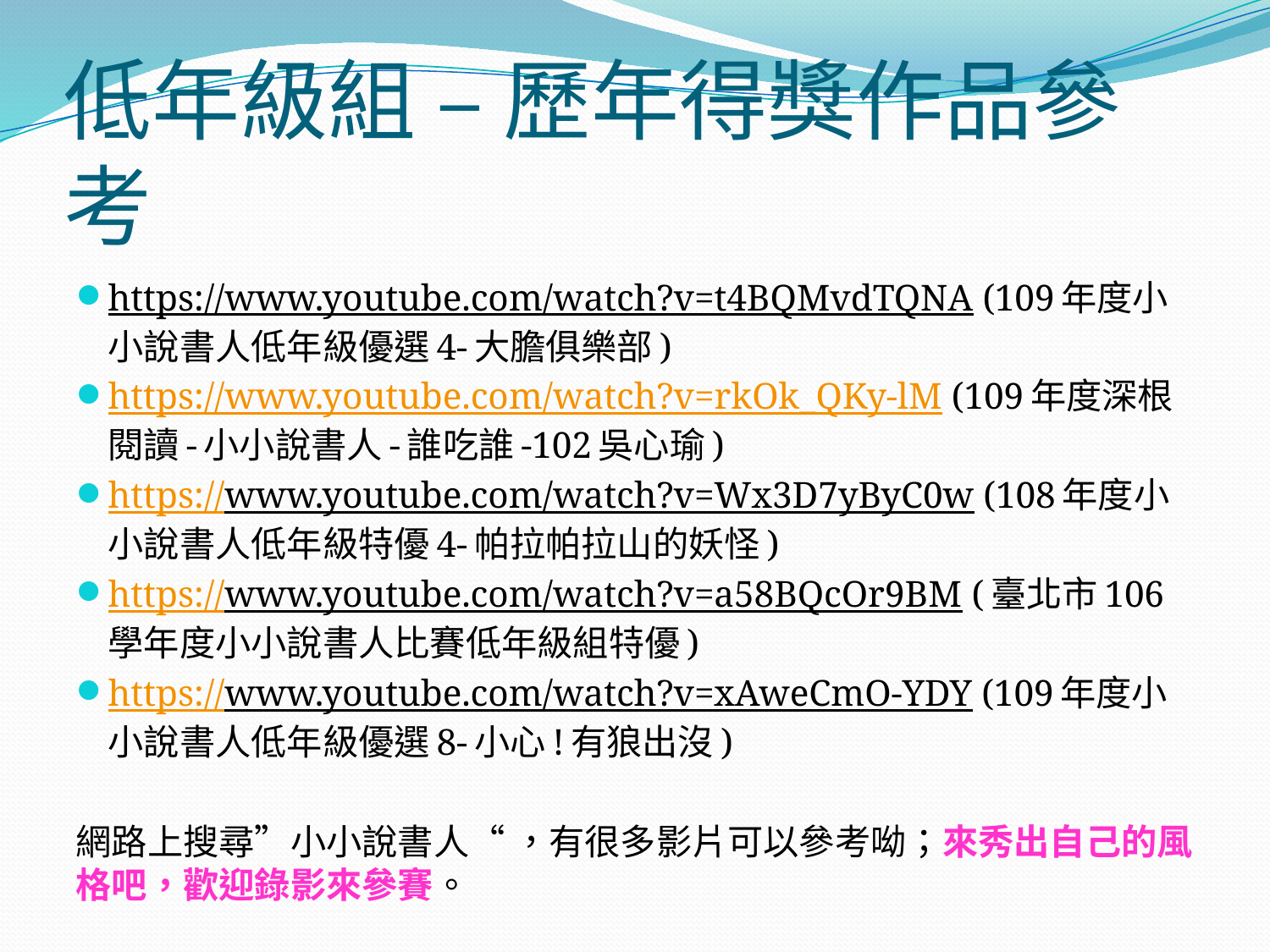

# 低年級組 – 歷年得獎作品參考
https://www.youtube.com/watch?v=t4BQMvdTQNA (109年度小小說書人低年級優選4-大膽俱樂部)
https://www.youtube.com/watch?v=rkOk_QKy-lM (109年度深根閱讀-小小說書人-誰吃誰-102吳心瑜)
https://www.youtube.com/watch?v=Wx3D7yByC0w (108年度小小說書人低年級特優4-帕拉帕拉山的妖怪)
https://www.youtube.com/watch?v=a58BQcOr9BM (臺北市106學年度小小說書人比賽低年級組特優)
https://www.youtube.com/watch?v=xAweCmO-YDY (109年度小小說書人低年級優選8-小心!有狼出沒)

網路上搜尋”小小說書人“ ，有很多影片可以參考呦；來秀出自己的風格吧，歡迎錄影來參賽。